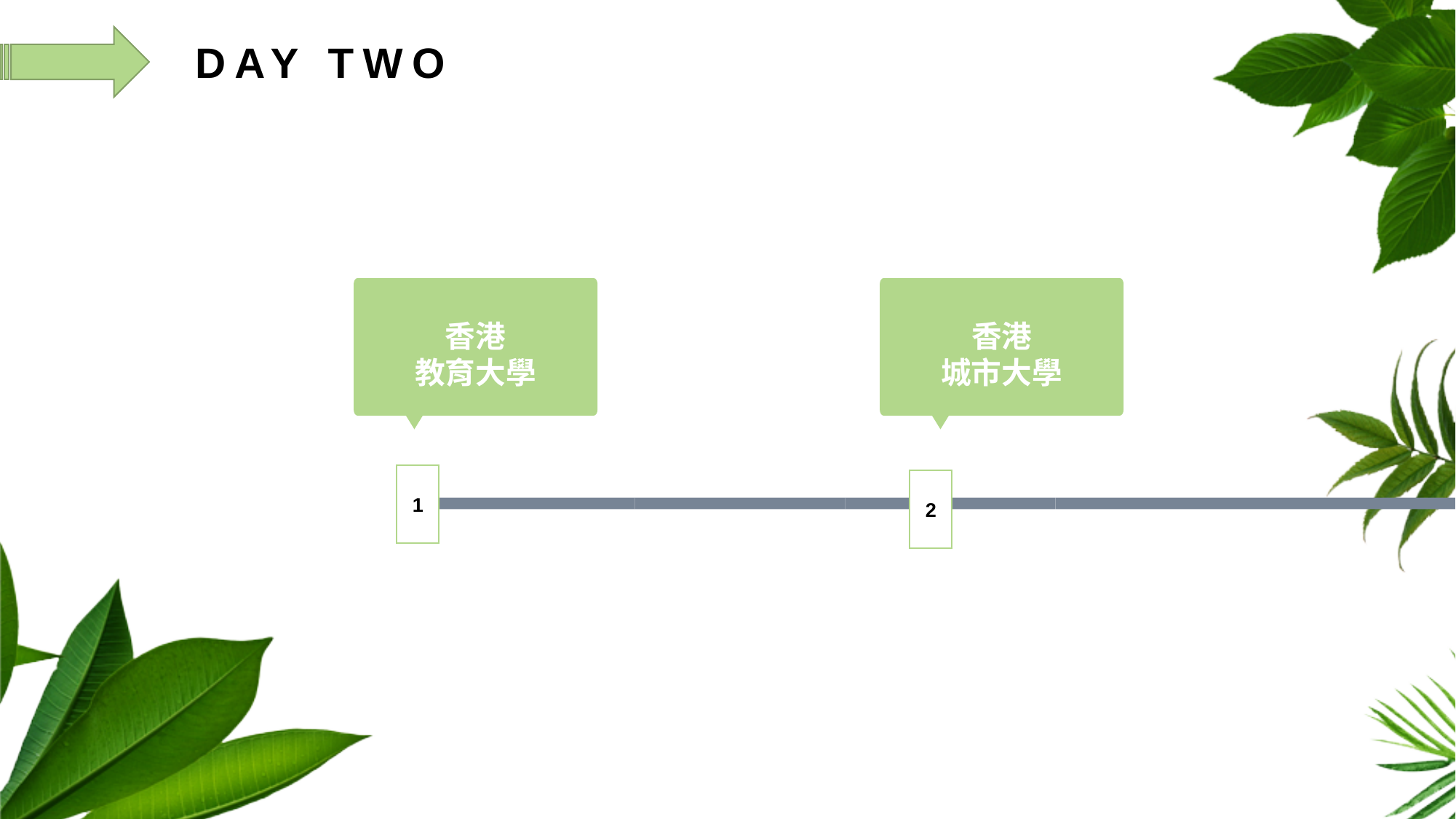

DAY TWO
香港
教育大學
香港
城市大學

1
2